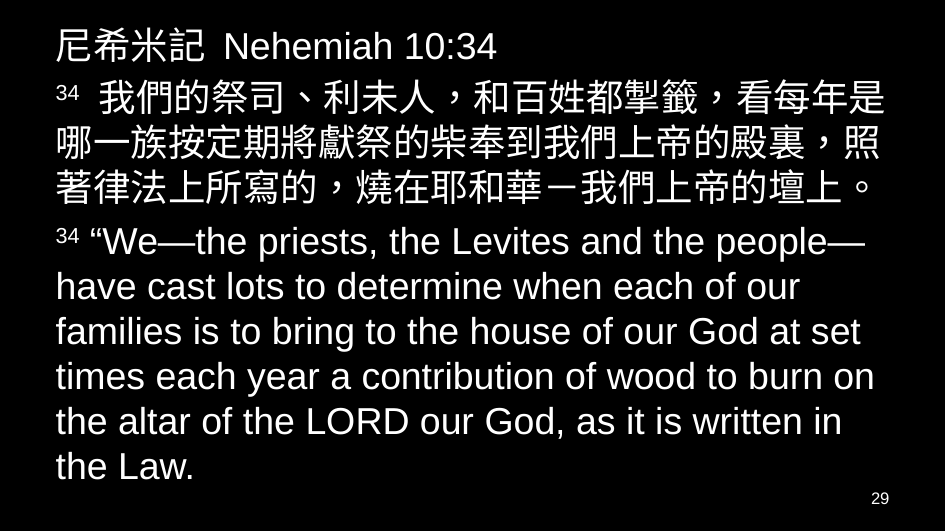

尼希米記 Nehemiah 10:34
34 我們的祭司、利未人，和百姓都掣籤，看每年是哪一族按定期將獻祭的柴奉到我們上帝的殿裏，照著律法上所寫的，燒在耶和華－我們上帝的壇上。
34 “We—the priests, the Levites and the people—have cast lots to determine when each of our families is to bring to the house of our God at set times each year a contribution of wood to burn on the altar of the Lord our God, as it is written in the Law.

29